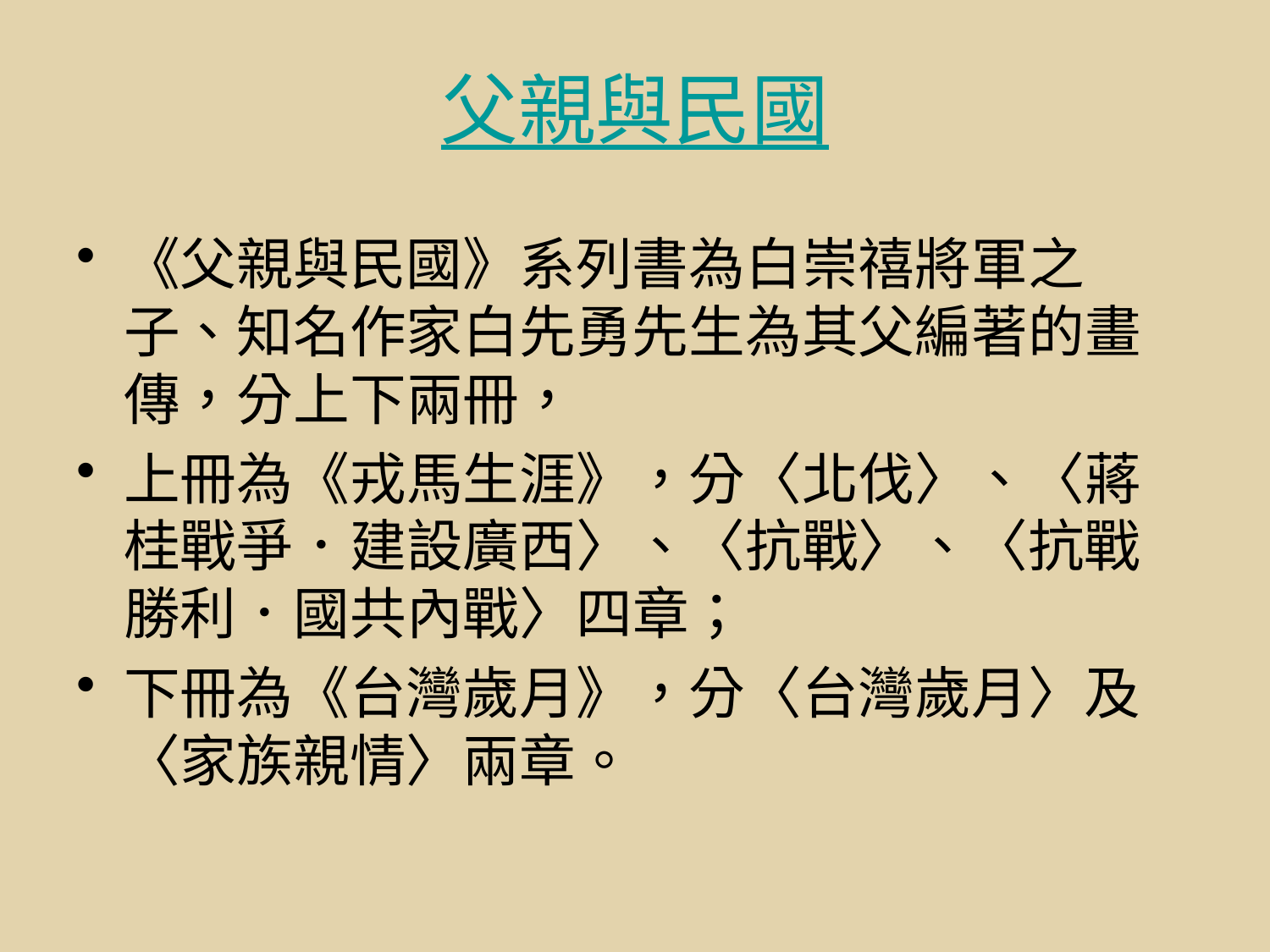

# 父親與民國
《父親與民國》系列書為白崇禧將軍之子、知名作家白先勇先生為其父編著的畫傳，分上下兩冊，
上冊為《戎馬生涯》，分〈北伐〉、〈蔣桂戰爭．建設廣西〉、〈抗戰〉、〈抗戰勝利．國共內戰〉四章；
下冊為《台灣歲月》，分〈台灣歲月〉及〈家族親情〉兩章。